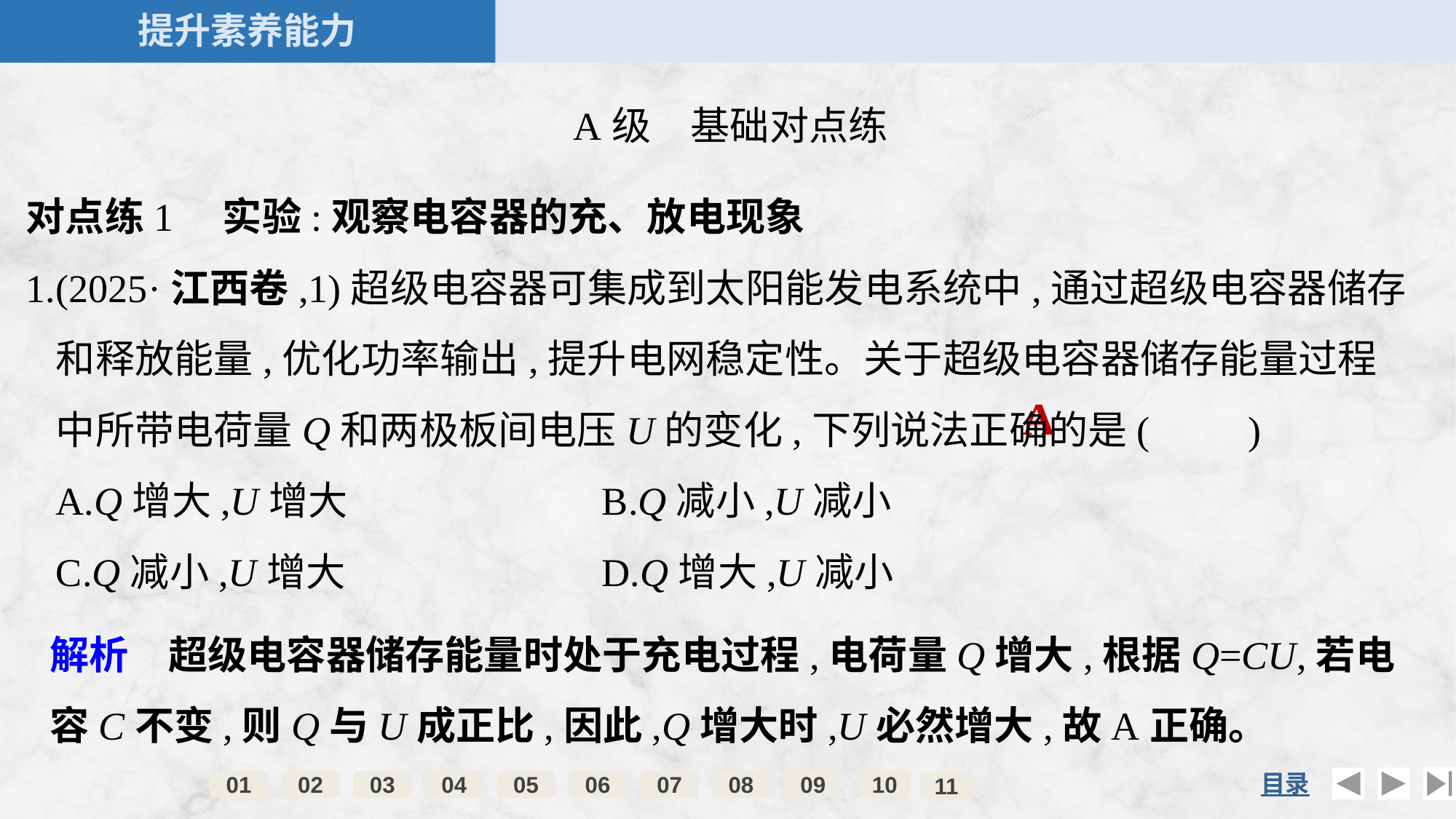

A级　基础对点练
对点练1　实验:观察电容器的充、放电现象
1.(2025·江西卷,1)超级电容器可集成到太阳能发电系统中,通过超级电容器储存和释放能量,优化功率输出,提升电网稳定性。关于超级电容器储存能量过程中所带电荷量Q和两极板间电压U的变化,下列说法正确的是(　　)
	A.Q增大,U增大			B.Q减小,U减小
	C.Q减小,U增大			D.Q增大,U减小
A
解析　超级电容器储存能量时处于充电过程,电荷量Q增大,根据Q=CU,若电容C不变,则Q与U成正比,因此,Q增大时,U必然增大,故A正确。